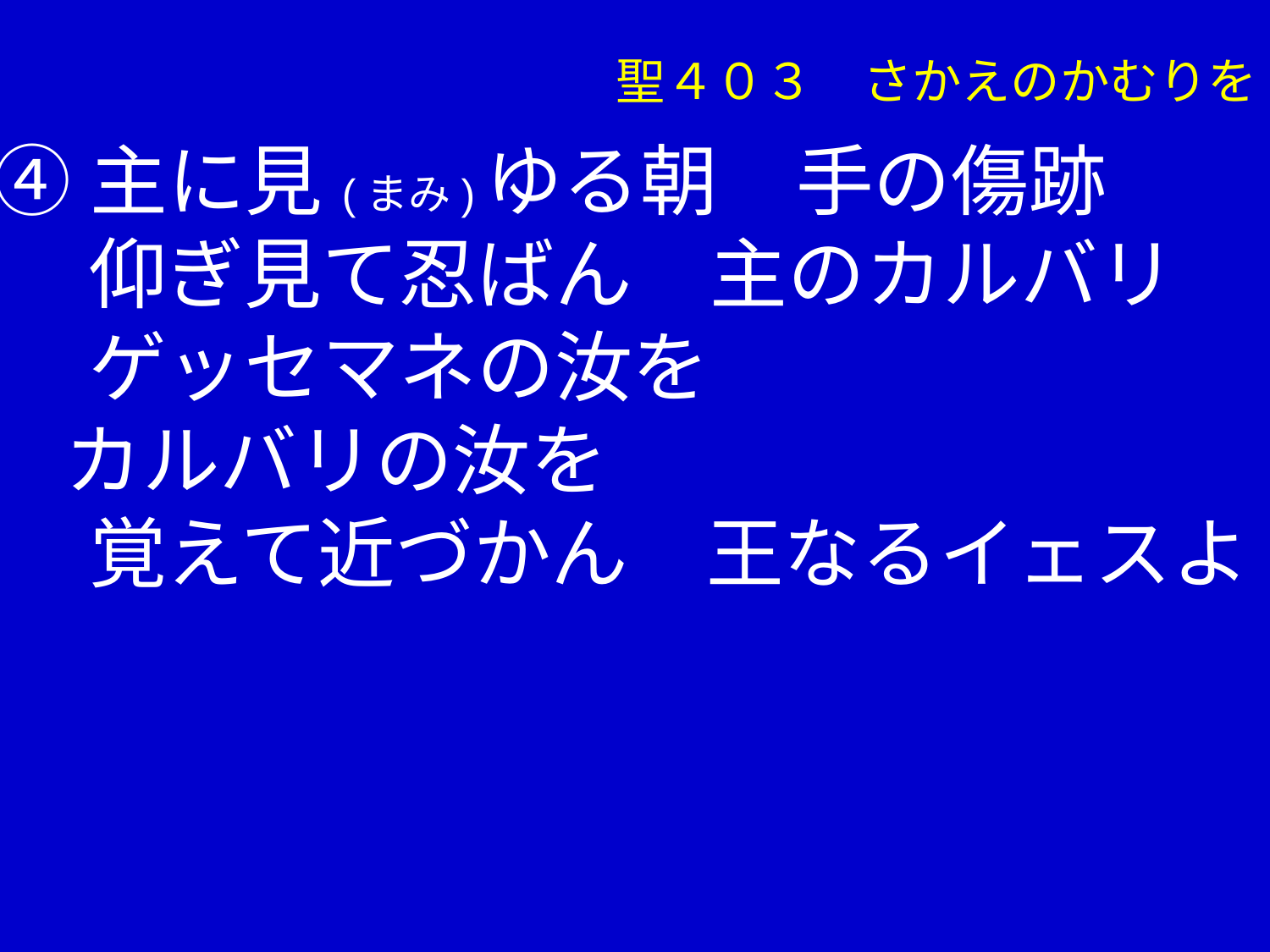

聖４０３　さかえのかむりを
④主に見(まみ)ゆる朝　手の傷跡
　 仰ぎ見て忍ばん　主のカルバリ
　 ゲッセマネの汝を
   カルバリの汝を
　 覚えて近づかん　王なるイェスよ